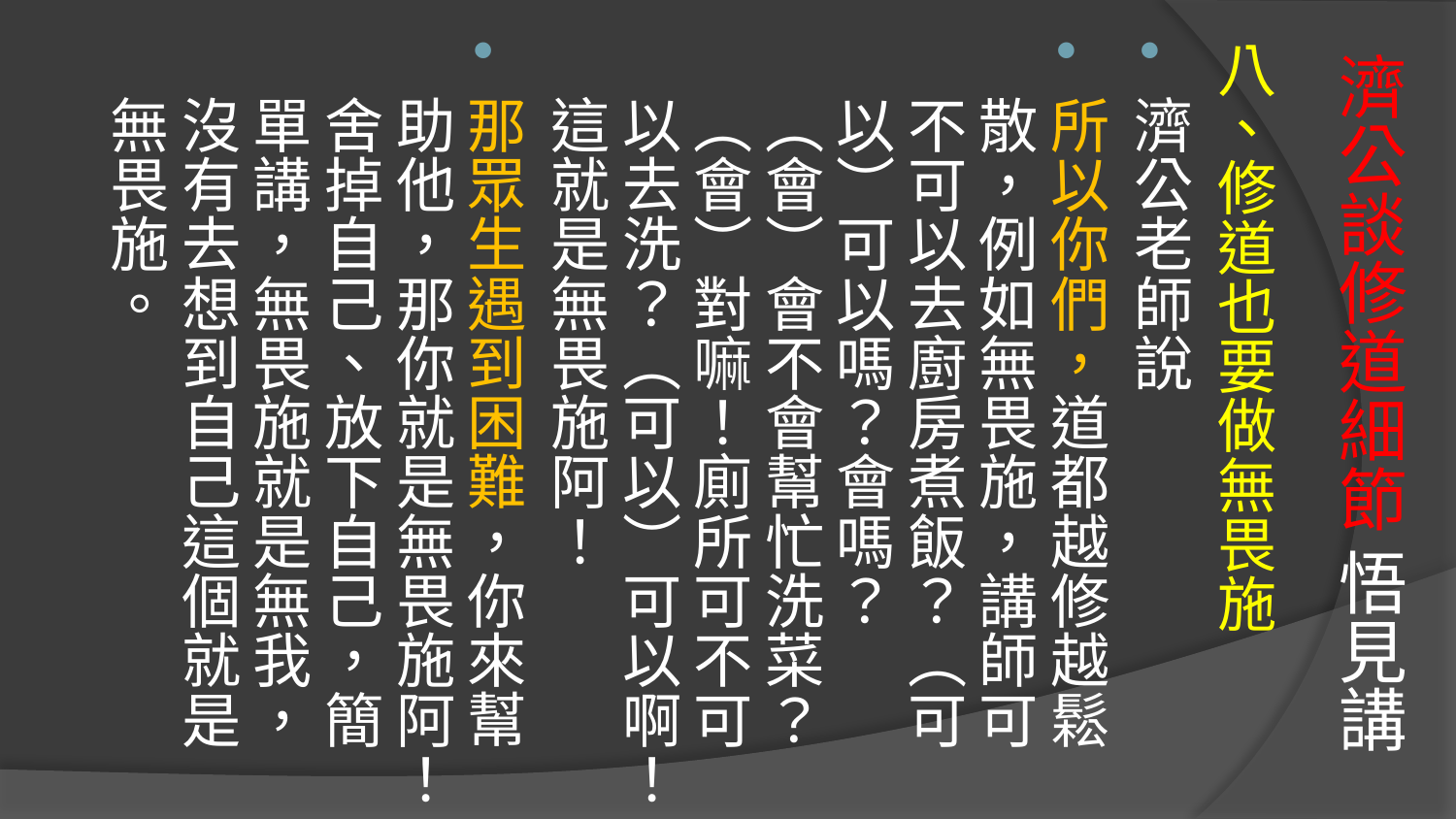

八、修道也要做無畏施
濟公老師說
所以你們，道都越修越鬆散，例如無畏施，講師可不可以去廚房煮飯？（可以）可以嗎？會嗎？（會）會不會幫忙洗菜？（會）對嘛！廁所可不可以去洗？（可以）可以啊！這就是無畏施阿！
那眾生遇到困難，你來幫助他，那你就是無畏施阿！舍掉自己、放下自己，簡單講，無畏施就是無我，沒有去想到自己這個就是無畏施。

# 濟公談修道細節 悟見講